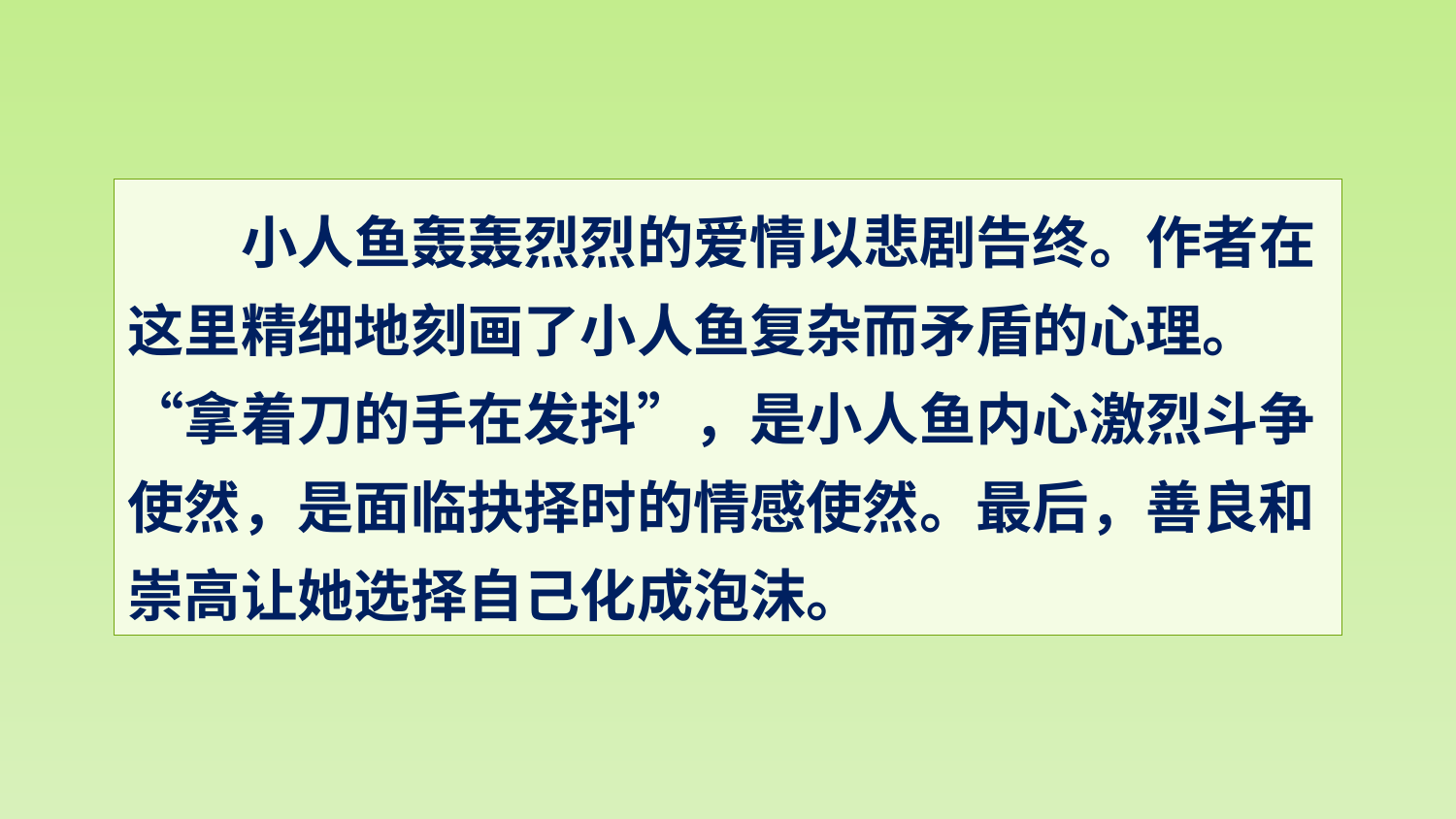

小人鱼轰轰烈烈的爱情以悲剧告终。作者在这里精细地刻画了小人鱼复杂而矛盾的心理。“拿着刀的手在发抖”，是小人鱼内心激烈斗争使然，是面临抉择时的情感使然。最后，善良和崇高让她选择自己化成泡沫。